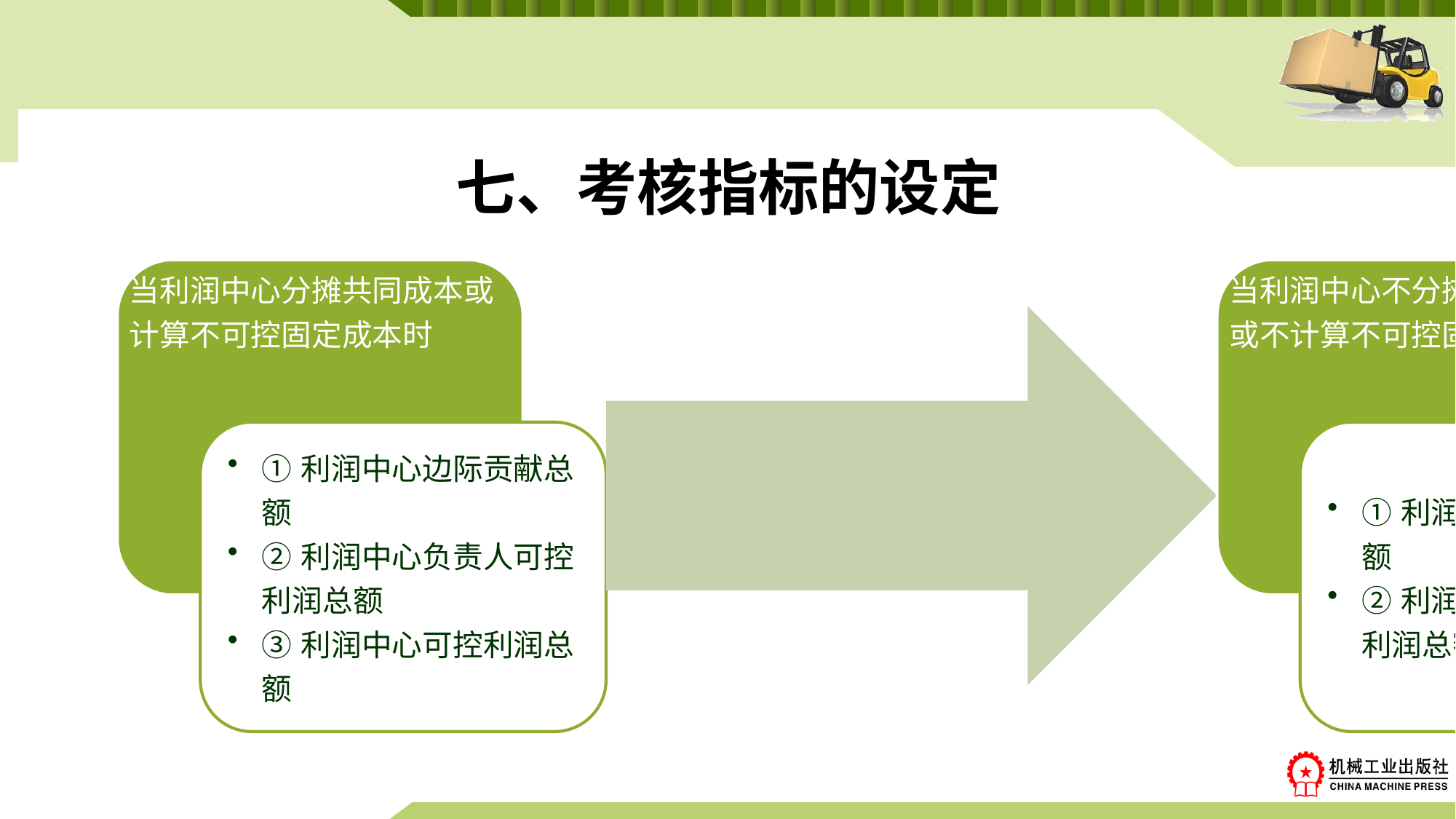

# 七、考核指标的设定
当利润中心分摊共同成本或计算不可控固定成本时
①利润中心边际贡献总额
①利润中心边际贡献总额
②利润中心负责人可控利润总额
③利润中心可控利润总额
②利润中心负责人可控利润总额